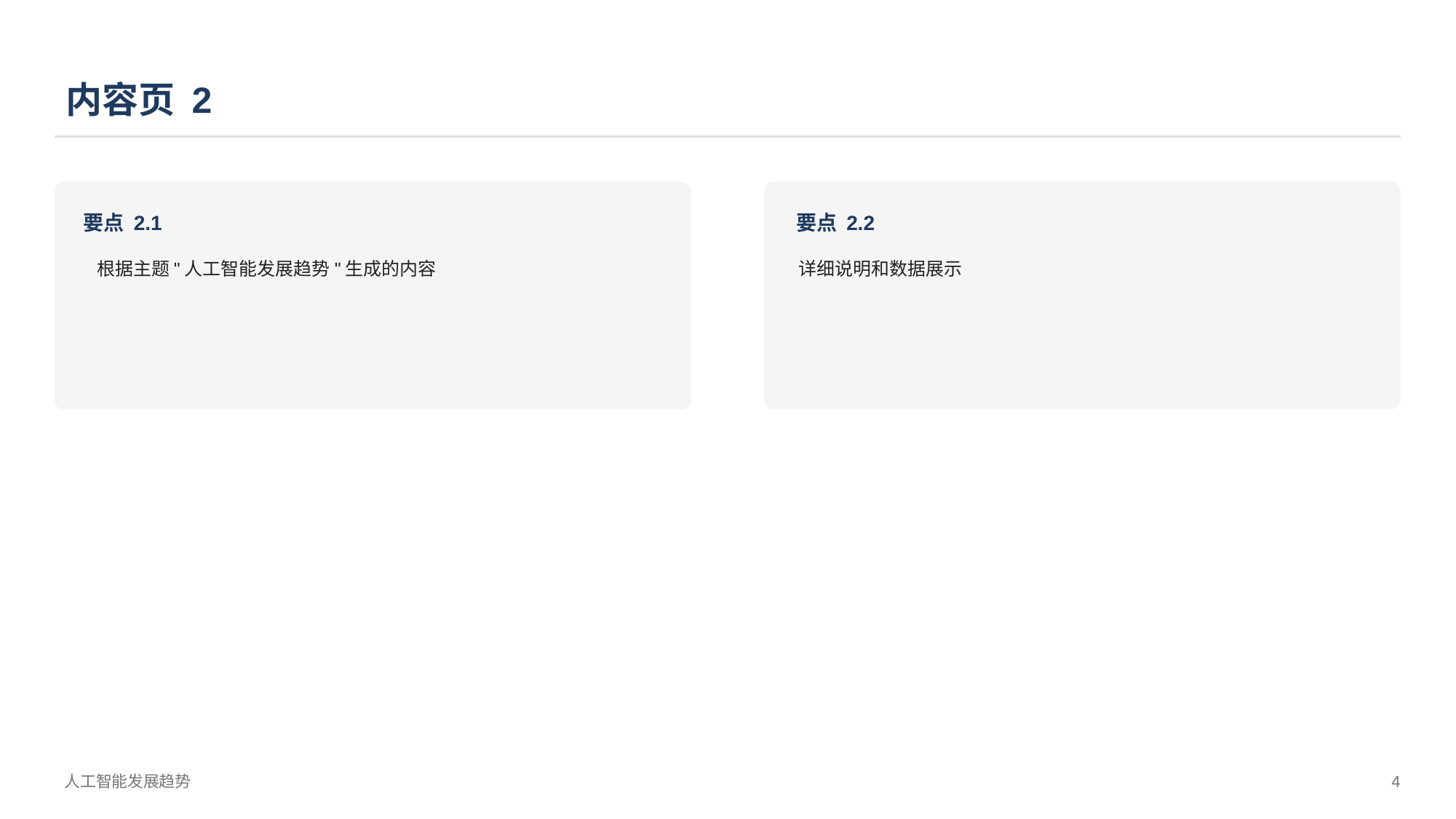

内容页 2

要点 2.1
要点 2.2
根据主题"人工智能发展趋势"生成的内容
详细说明和数据展示
人工智能发展趋势
4